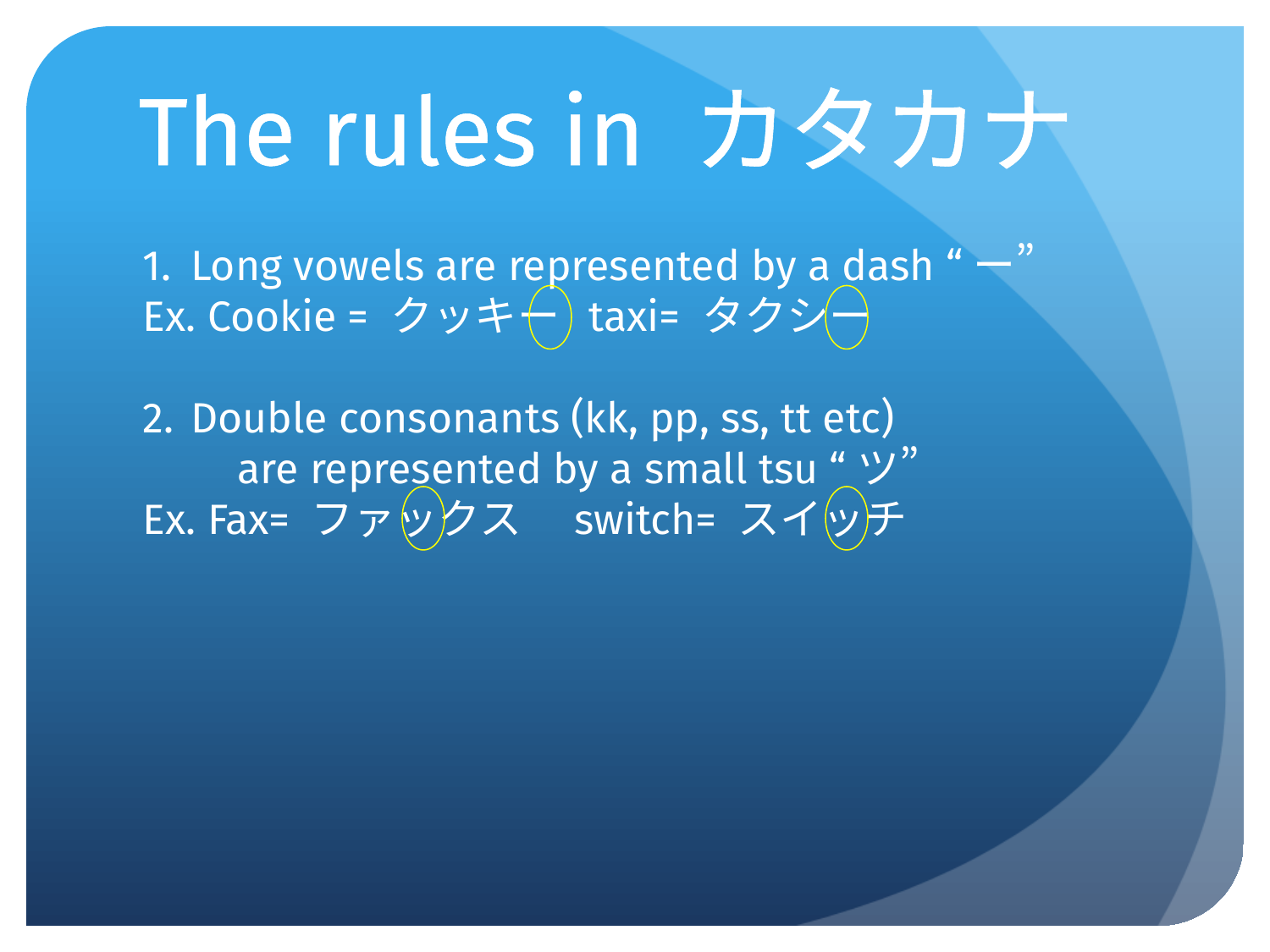

The rules in カタカナ
Long vowels are represented by a dash “ー”
Ex. Cookie = クッキー  taxi= タクシー

Double consonants (kk, pp, ss, tt etc)
　　are represented by a small tsu “ツ”
Ex. Fax= ファックス　switch= スイッチ